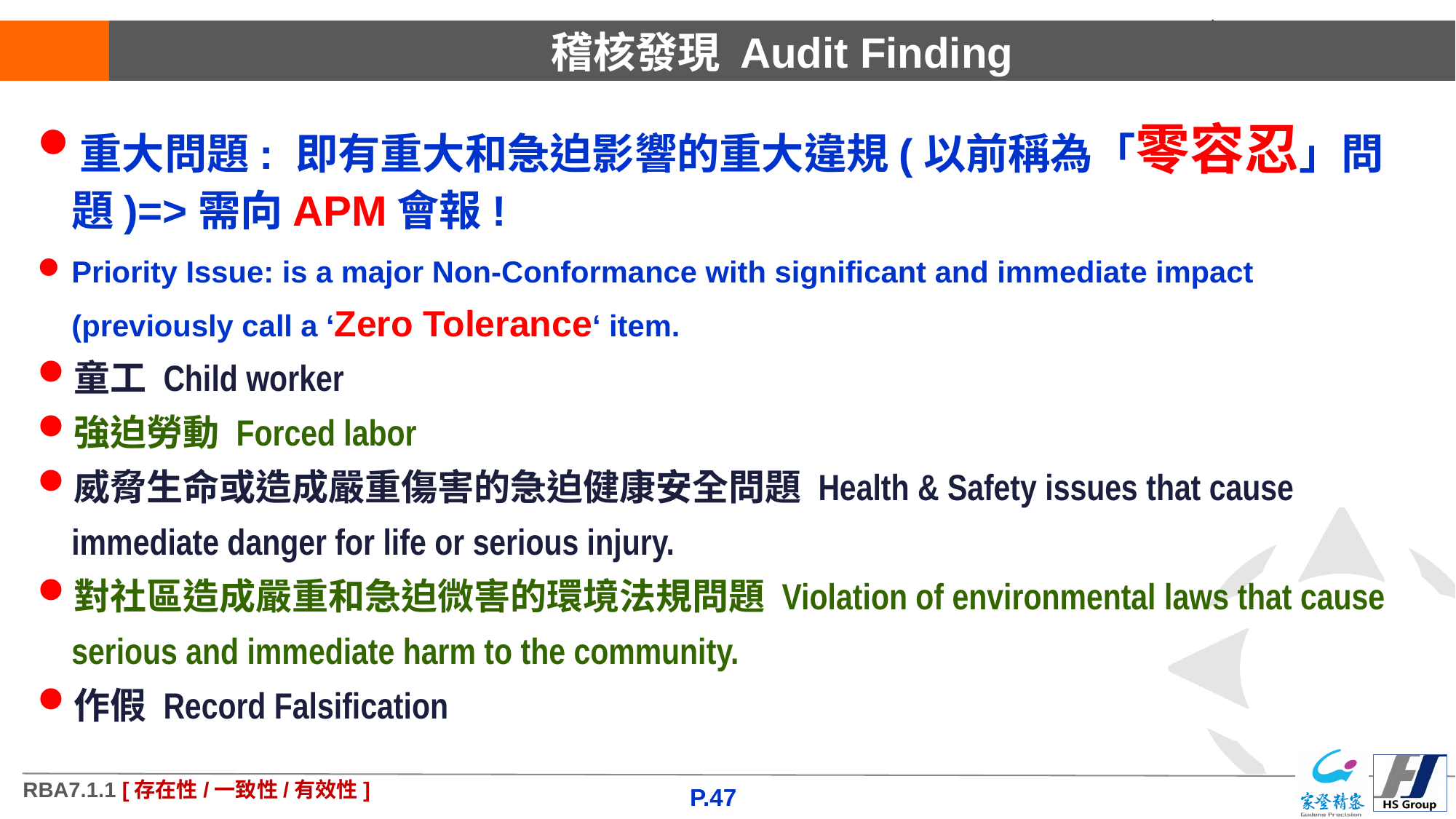

# 稽核發現 Audit Finding
重大問題: 即有重大和急迫影響的重大違規(以前稱為「零容忍」問題)=>需向APM會報!
Priority Issue: is a major Non-Conformance with significant and immediate impact (previously call a ‘Zero Tolerance‘ item.
童工 Child worker
強迫勞動 Forced labor
威脅生命或造成嚴重傷害的急迫健康安全問題 Health & Safety issues that cause immediate danger for life or serious injury.
對社區造成嚴重和急迫微害的環境法規問題 Violation of environmental laws that cause serious and immediate harm to the community.
作假 Record Falsification